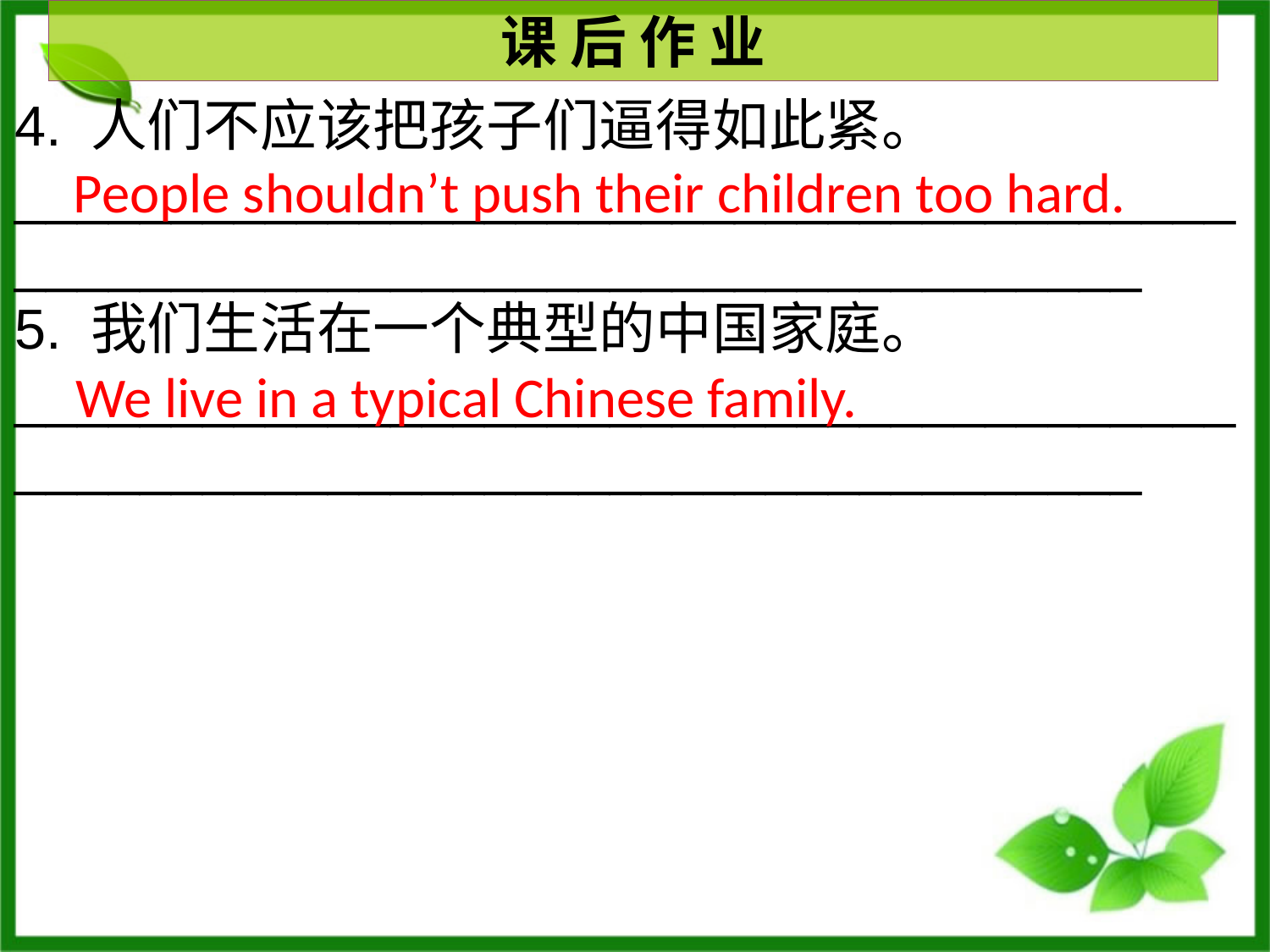

课 后 作 业
4. 人们不应该把孩子们逼得如此紧。
___________________________________________________________________________
5. 我们生活在一个典型的中国家庭。
___________________________________________________________________________
People shouldn’t push their children too hard.
We live in a typical Chinese family.